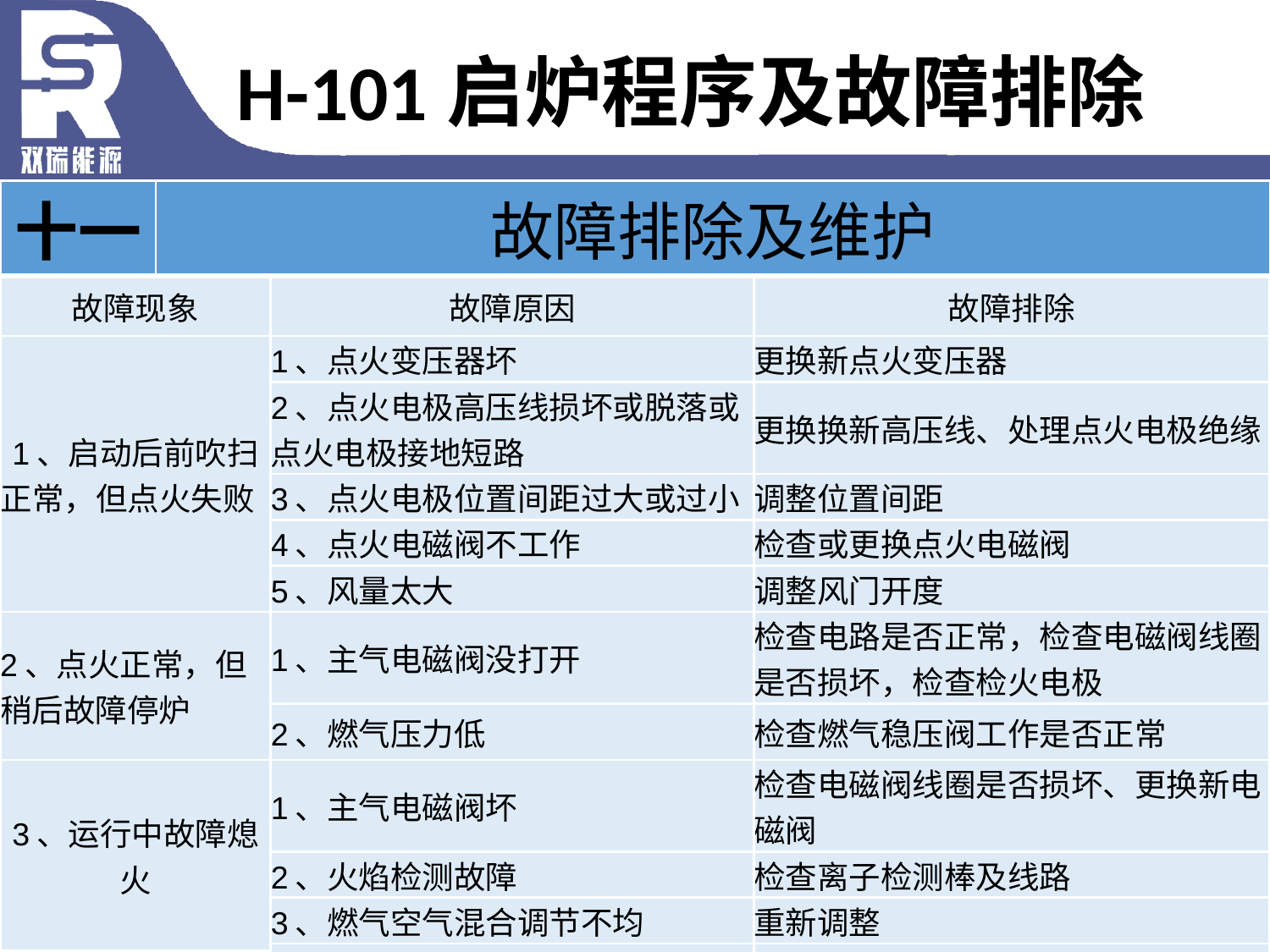

# H-101启炉程序及故障排除
| 十一 | 故障排除及维护 |
| --- | --- |
| 故障现象 | 故障原因 | 故障排除 |
| --- | --- | --- |
| 1、启动后前吹扫正常，但点火失败 | 1、点火变压器坏 | 更换新点火变压器 |
|  | 2、点火电极高压线损坏或脱落或点火电极接地短路 | 更换换新高压线、处理点火电极绝缘 |
|  | 3、点火电极位置间距过大或过小 | 调整位置间距 |
|  | 4、点火电磁阀不工作 | 检查或更换点火电磁阀 |
|  | 5、风量太大 | 调整风门开度 |
| 2、点火正常，但稍后故障停炉 | 1、主气电磁阀没打开 | 检查电路是否正常，检查电磁阀线圈是否损坏，检查检火电极 |
|  | 2、燃气压力低 | 检查燃气稳压阀工作是否正常 |
| 3、运行中故障熄火 | 1、主气电磁阀坏 | 检查电磁阀线圈是否损坏、更换新电磁阀 |
|  | 2、火焰检测故障 | 检查离子检测棒及线路 |
|  | 3、燃气空气混合调节不均 | 重新调整 |
|  | 1、锅炉液位测量仪表故障 | 检查处理仪表 |
| 4、锅炉液位低低联 锁停炉 |  |  |
|  | 2、锅炉液位低低 | 停炉后待锅炉温度降低后补充脱盐水 |